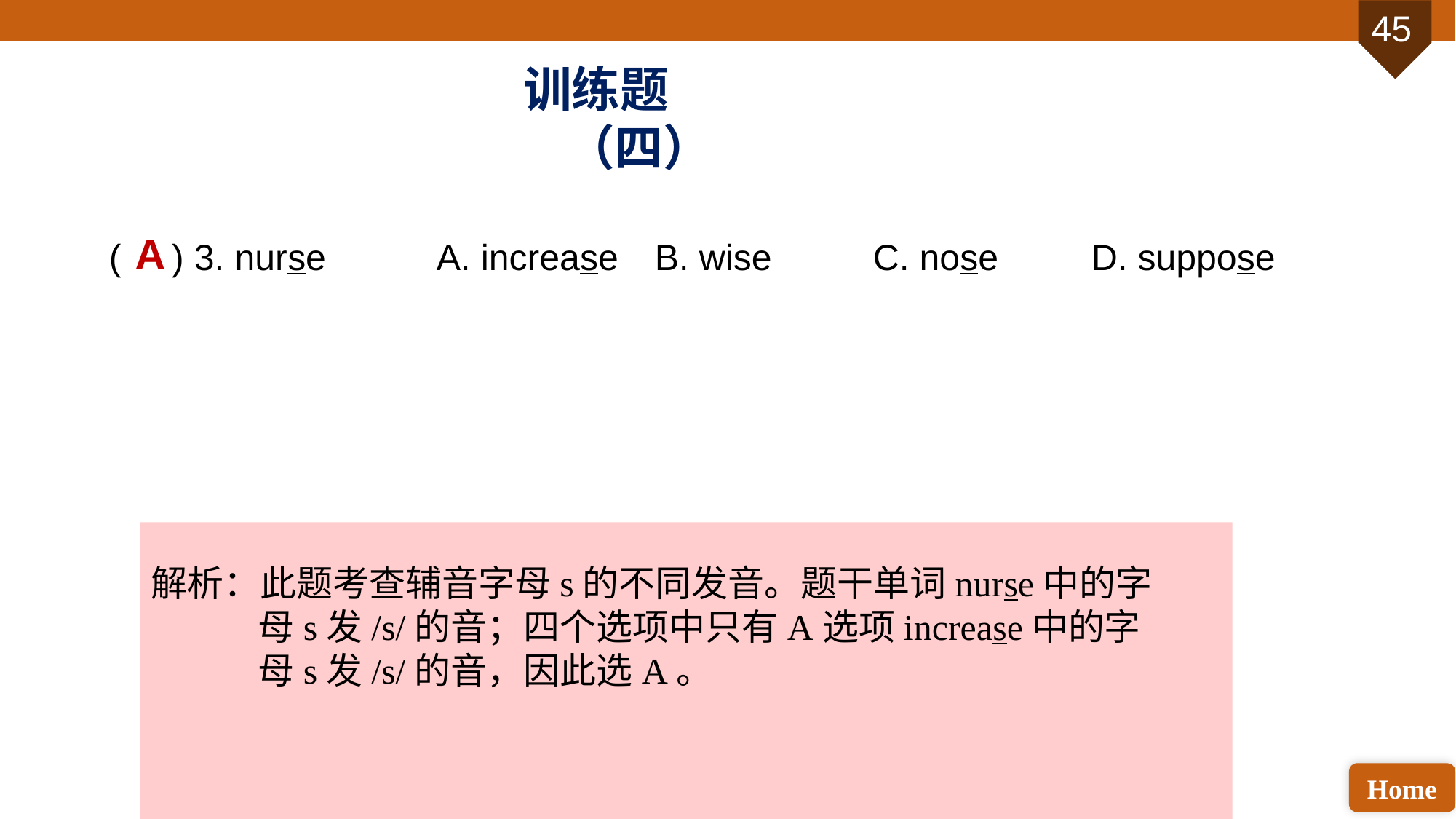

训练题（四）
(     ) 3. nurse 	A. increase 	B. wise 	C. nose 	D. suppose
A

解析：此题考查辅音字母s的不同发音。题干单词nurse中的字母s发/s/的音；四个选项中只有A选项increase中的字母s发/s/的音，因此选A。